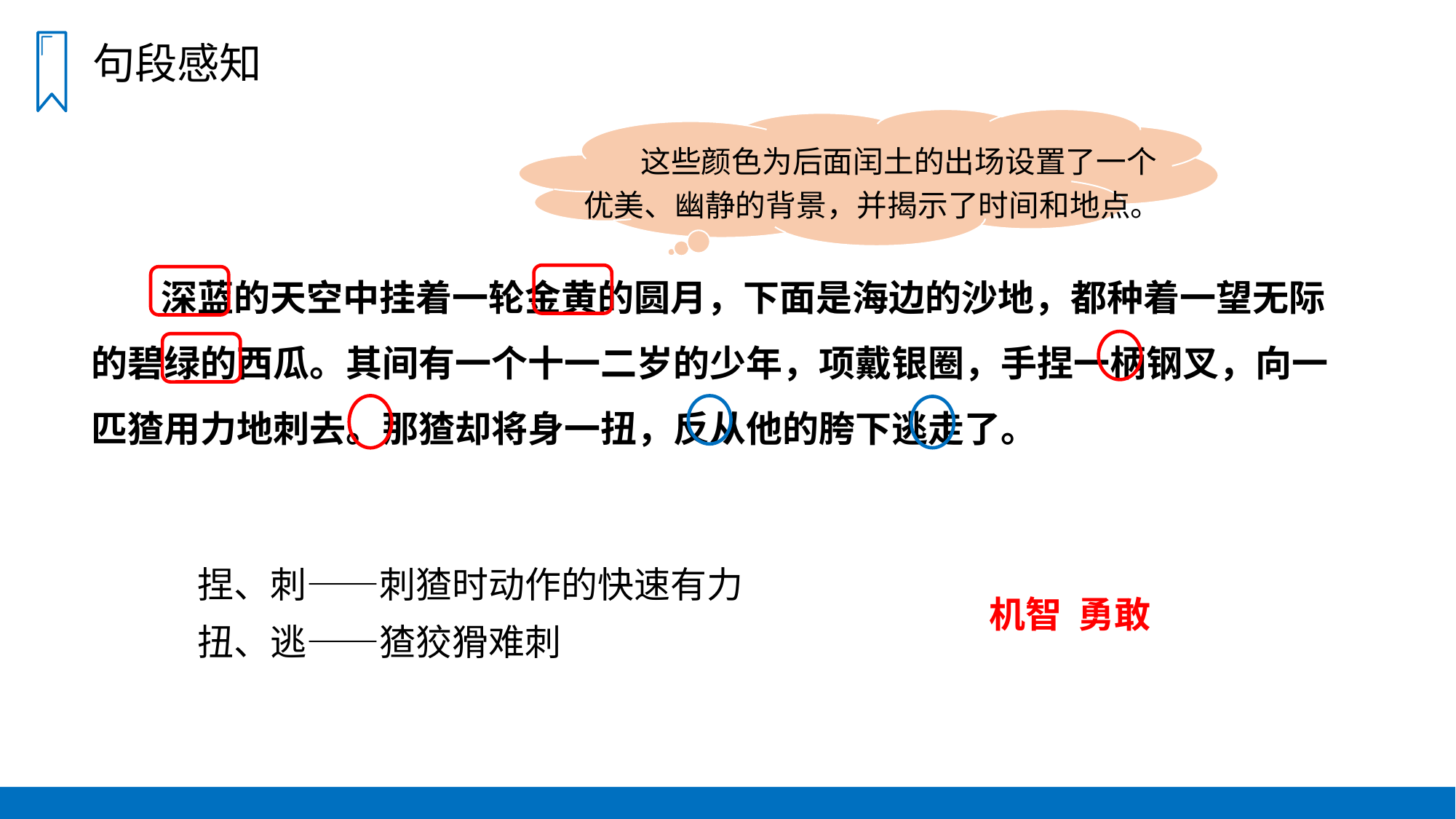

句段感知

  这些颜色为后面闰土的出场设置了一个优美、幽静的背景，并揭示了时间和地点。
   深蓝的天空中挂着一轮金黄的圆月，下面是海边的沙地，都种着一望无际的碧绿的西瓜。其间有一个十一二岁的少年，项戴银圈，手捏一柄钢叉，向一匹猹用力地刺去。那猹却将身一扭，反从他的胯下逃走了。

  捏、刺——刺猹时动作的快速有力
机智  勇敢
  扭、逃——猹狡猾难刺